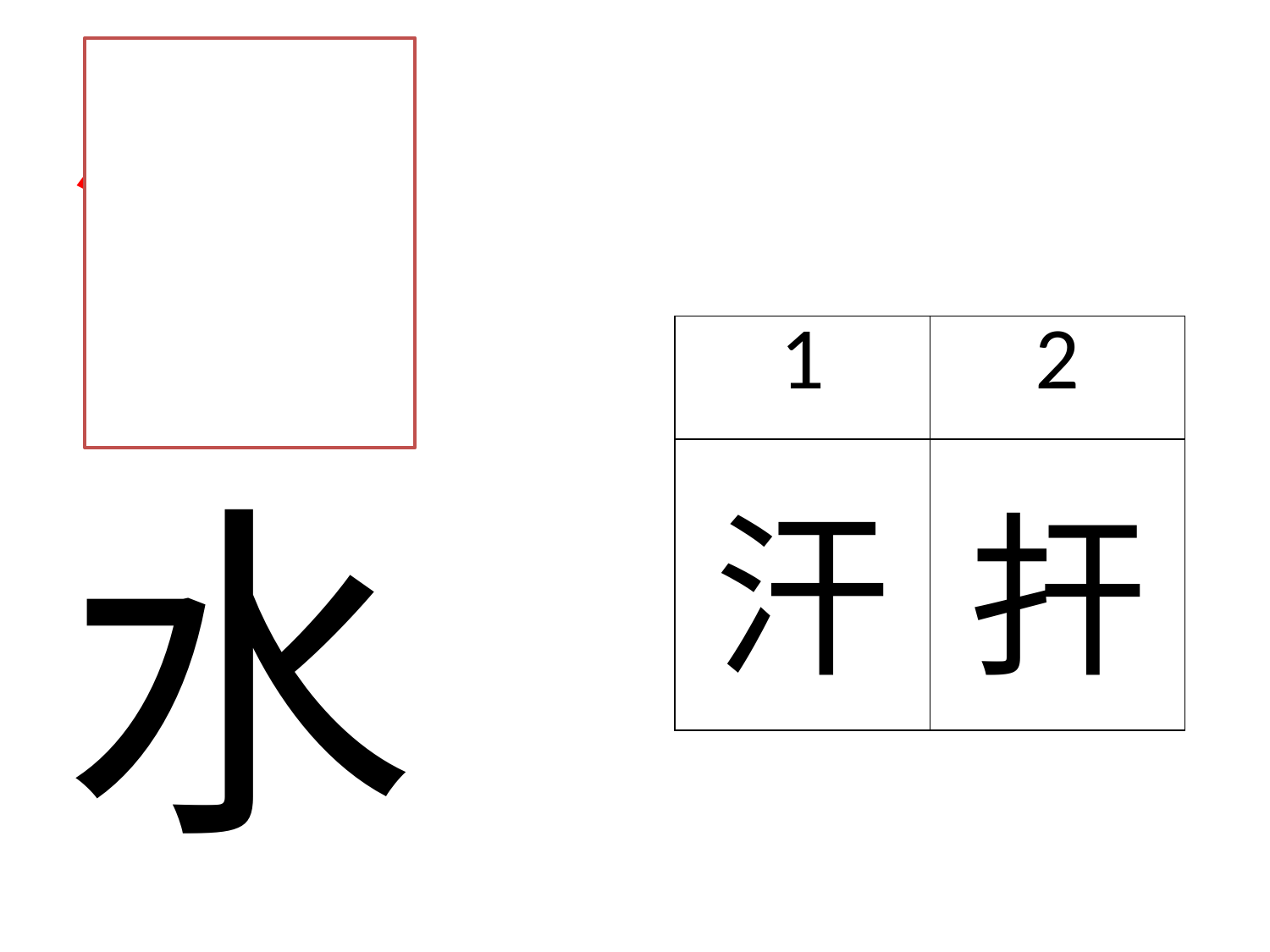

汗

| 1 | 2 |
| --- | --- |
| 汗 | 扞 |
水